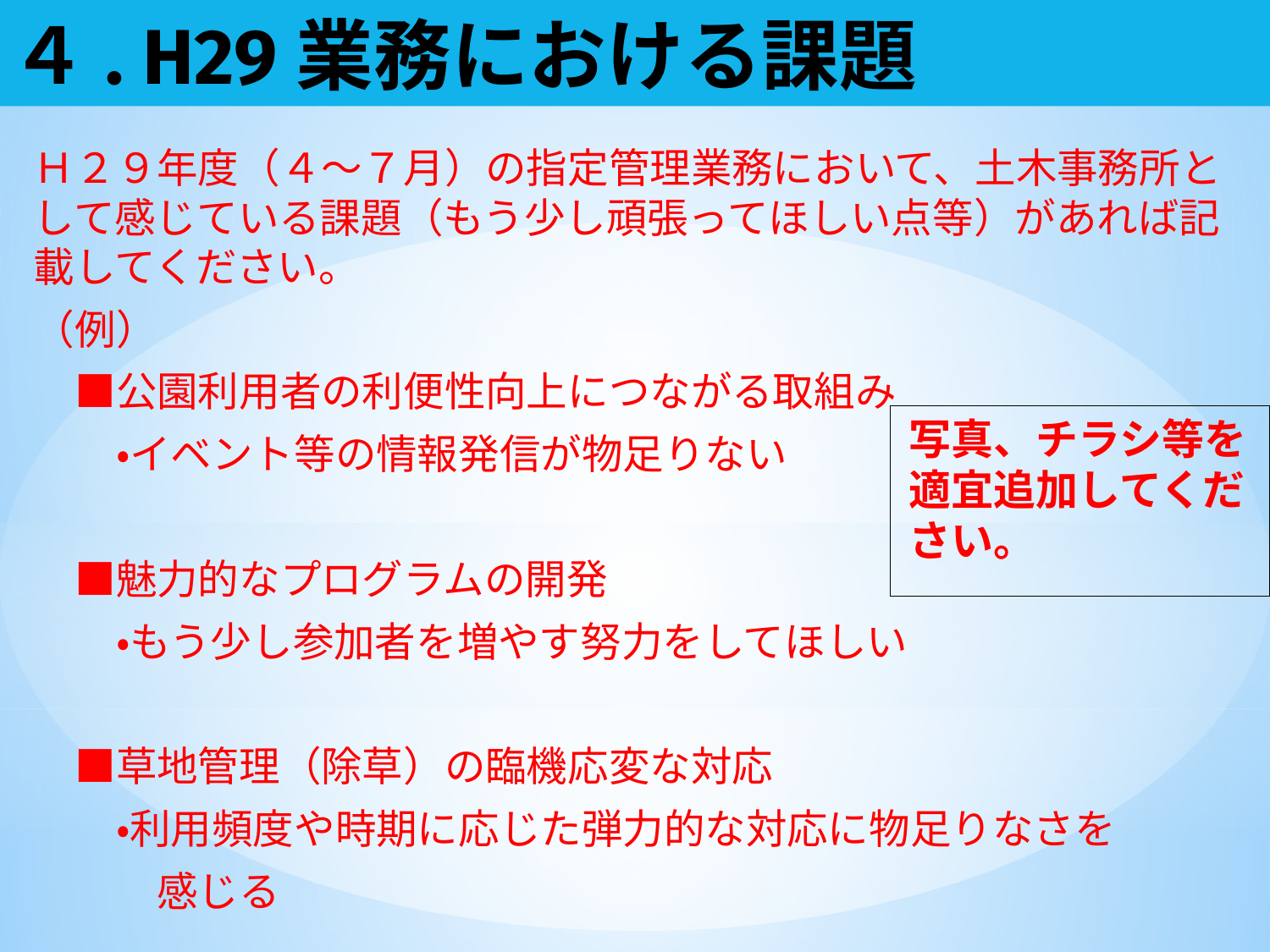

# ４. H29業務における課題
Ｈ２９年度（４～７月）の指定管理業務において、土木事務所として感じている課題（もう少し頑張ってほしい点等）があれば記載してください。
（例）
　■公園利用者の利便性向上につながる取組み
　　・イベント等の情報発信が物足りない

　■魅力的なプログラムの開発
　　・もう少し参加者を増やす努力をしてほしい

　■草地管理（除草）の臨機応変な対応
　　・利用頻度や時期に応じた弾力的な対応に物足りなさを
　　　感じる
写真、チラシ等を適宜追加してください。